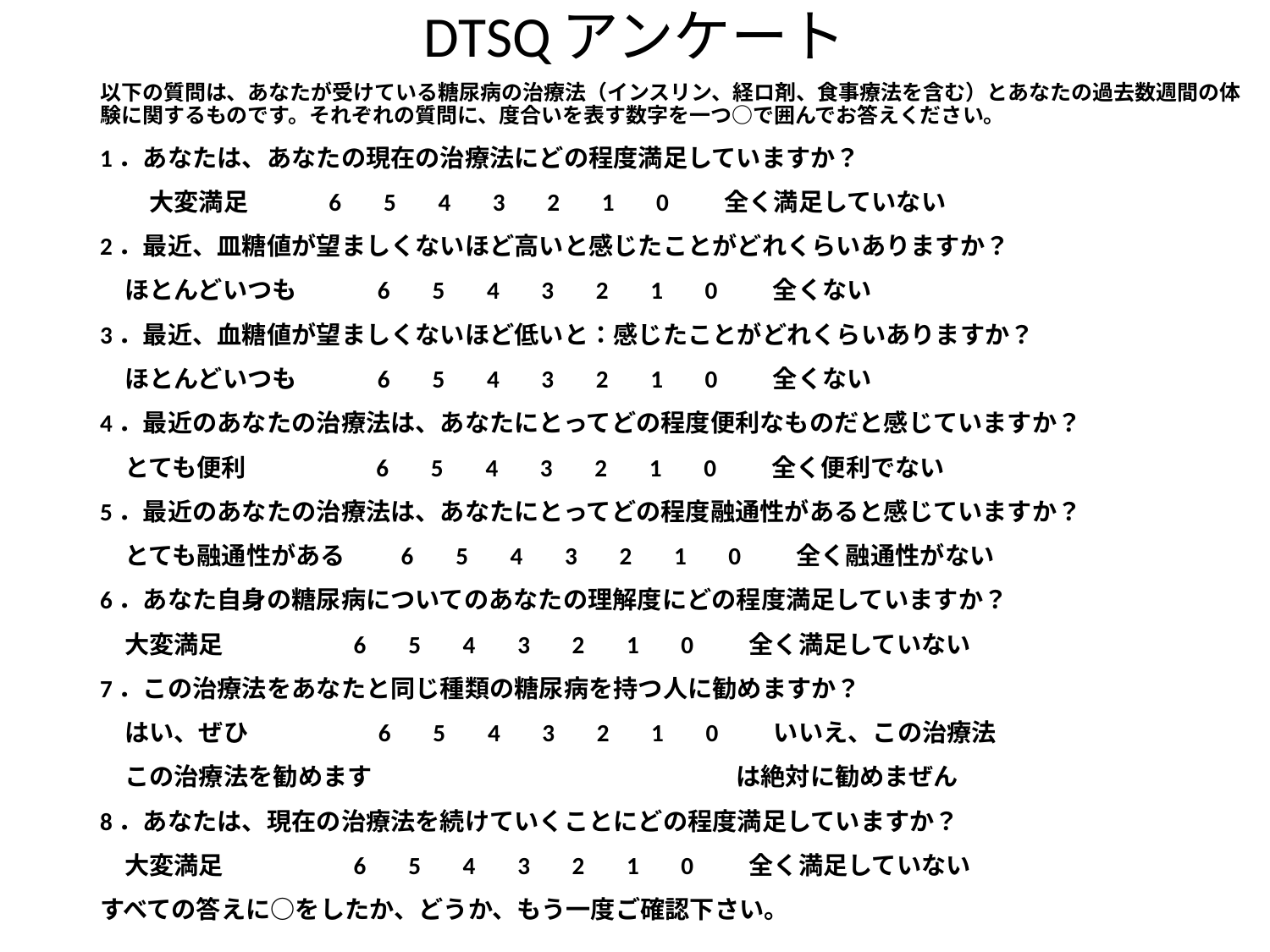

# DTSQアンケート
以下の質問は、あなたが受けている糖尿病の治療法（インスリン、経ロ剤、食事療法を含む）とあなたの過去数週間の体験に関するものです。それぞれの質問に、度合いを表す数字を一つ○で囲んでお答えください。
1．あなたは、あなたの現在の治療法にどの程度満足していますか？
　　大変満足　　　6　 5 　4 　3 　2 　1 　0　　全く満足していない
2．最近、皿糖値が望ましくないほど高いと感じたことがどれくらいありますか？
　ほとんどいつも　　　6　 5 　4 　3 　2 　1 　0　　全くない
3．最近、血糖値が望ましくないほど低いと：感じたことがどれくらいありますか？
　ほとんどいつも　　　6　 5 　4 　3 　2 　1 　0　　全くない
4．最近のあなたの治療法は、あなたにとってどの程度便利なものだと感じていますか？
　とても便利　　　　　6　 5 　4 　3 　2 　1 　0　　全く便利でない
5．最近のあなたの治療法は、あなたにとってどの程度融通性があると感じていますか？
　とても融通性がある　　6　 5 　4 　3 　2 　1 　0　　全く融通性がない
6．あなた自身の糖尿病についてのあなたの理解度にどの程度満足していますか？
　大変満足　　　　　6　 5 　4 　3 　2 　1 　0　　全く満足していない
7．この治療法をあなたと同じ種類の糖尿病を持つ人に勧めますか？
　はい、ぜひ　　　　　6　 5 　4 　3 　2 　1 　0　　いいえ、この治療法
　この治療法を勧めます　　　　　　　　　　　　　   　は絶対に勧めまぜん
8．あなたは、現在の治療法を続けていくことにどの程度満足していますか？
　大変満足　　　　　6　 5 　4 　3 　2 　1 　0　　全く満足していない
すべての答えに○をしたか、どうか、もう一度ご確認下さい。